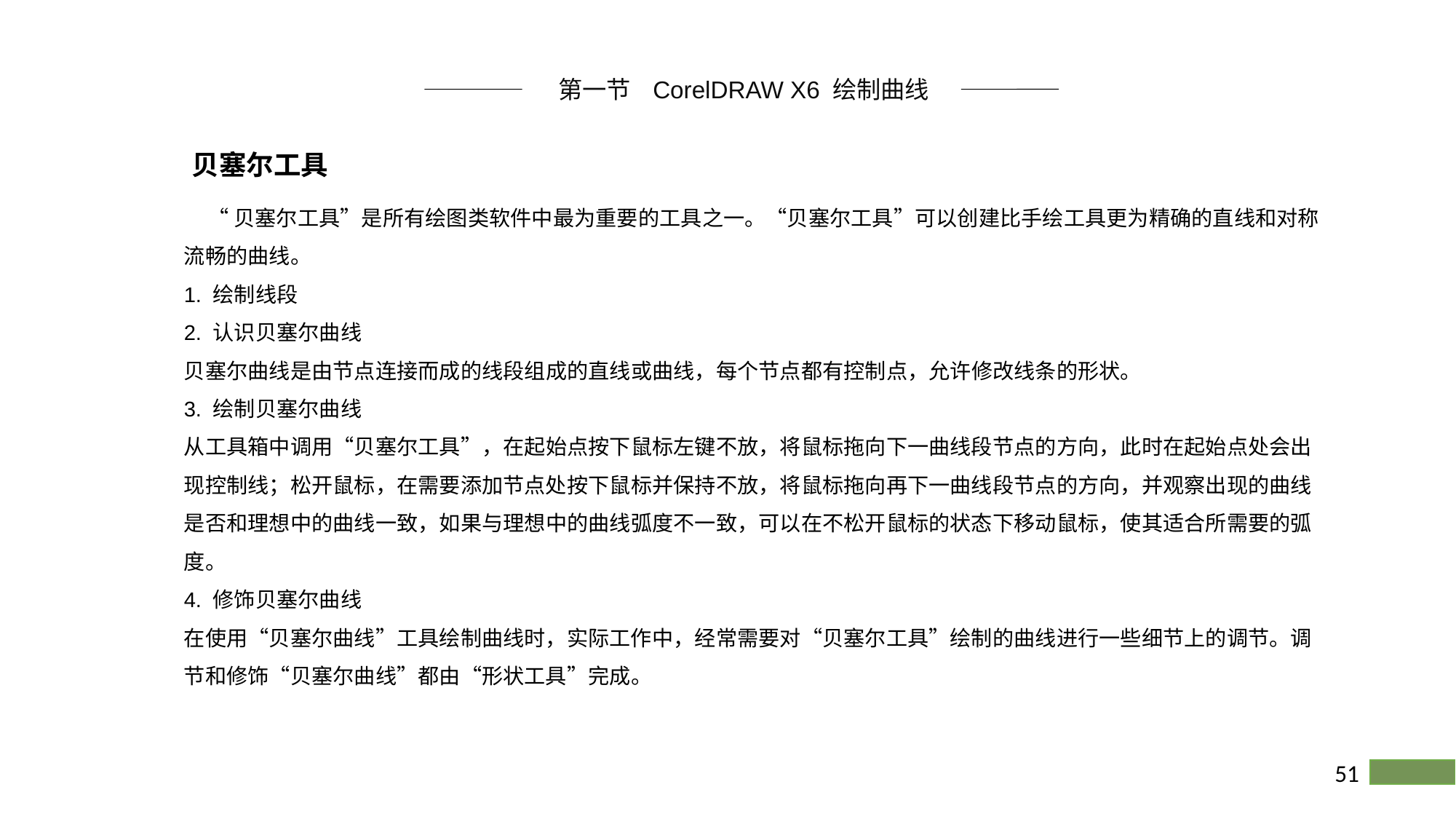

第一节   CorelDRAW X6 绘制曲线
贝塞尔工具
     “贝塞尔工具”是所有绘图类软件中最为重要的工具之一。“贝塞尔工具”可以创建比手绘工具更为精确的直线和对称流畅的曲线。
1. 绘制线段
2. 认识贝塞尔曲线
贝塞尔曲线是由节点连接而成的线段组成的直线或曲线，每个节点都有控制点，允许修改线条的形状。
3. 绘制贝塞尔曲线
从工具箱中调用“贝塞尔工具”，在起始点按下鼠标左键不放，将鼠标拖向下一曲线段节点的方向，此时在起始点处会出现控制线；松开鼠标，在需要添加节点处按下鼠标并保持不放，将鼠标拖向再下一曲线段节点的方向，并观察出现的曲线是否和理想中的曲线一致，如果与理想中的曲线弧度不一致，可以在不松开鼠标的状态下移动鼠标，使其适合所需要的弧度。
4. 修饰贝塞尔曲线
在使用“贝塞尔曲线”工具绘制曲线时，实际工作中，经常需要对“贝塞尔工具”绘制的曲线进行一些细节上的调节。调节和修饰“贝塞尔曲线”都由“形状工具”完成。

51